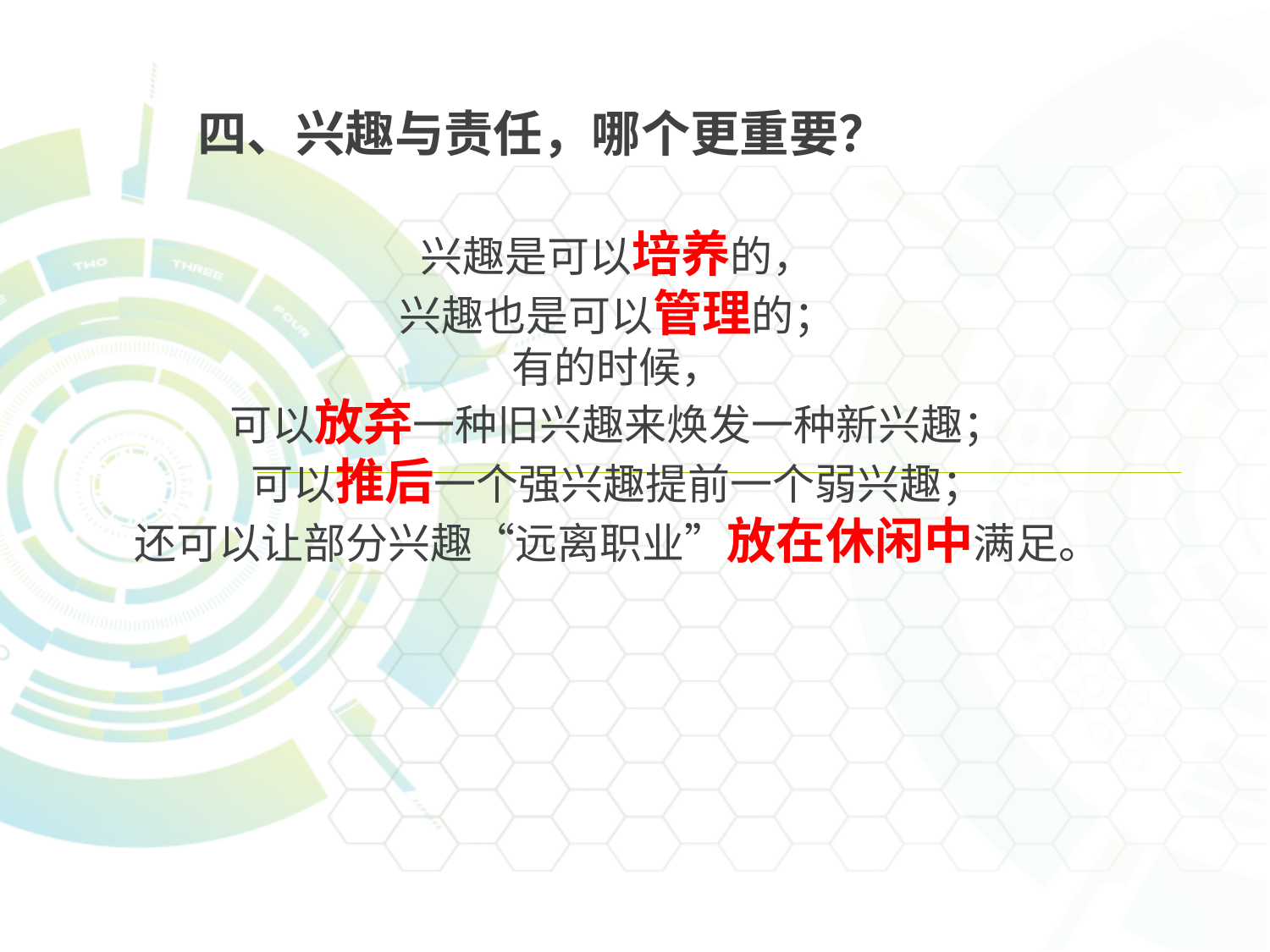

四、兴趣与责任，哪个更重要？
兴趣是可以培养的，
兴趣也是可以管理的；
有的时候，
可以放弃一种旧兴趣来焕发一种新兴趣；
可以推后一个强兴趣提前一个弱兴趣；
还可以让部分兴趣“远离职业”放在休闲中满足。